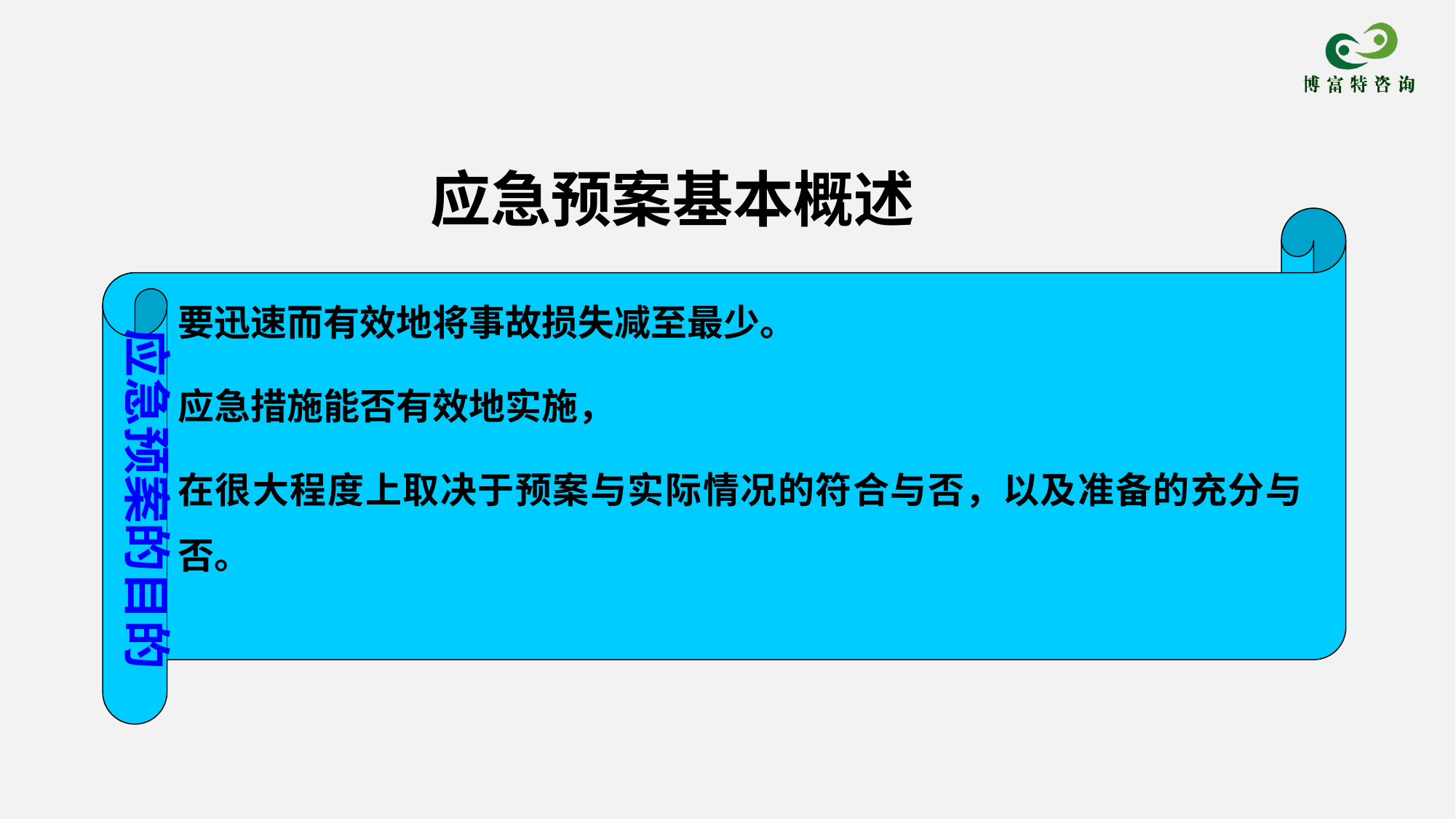

应急预案基本概述
要迅速而有效地将事故损失减至最少。
应急措施能否有效地实施，
在很大程度上取决于预案与实际情况的符合与否，以及准备的充分与否。
应急预案的目的